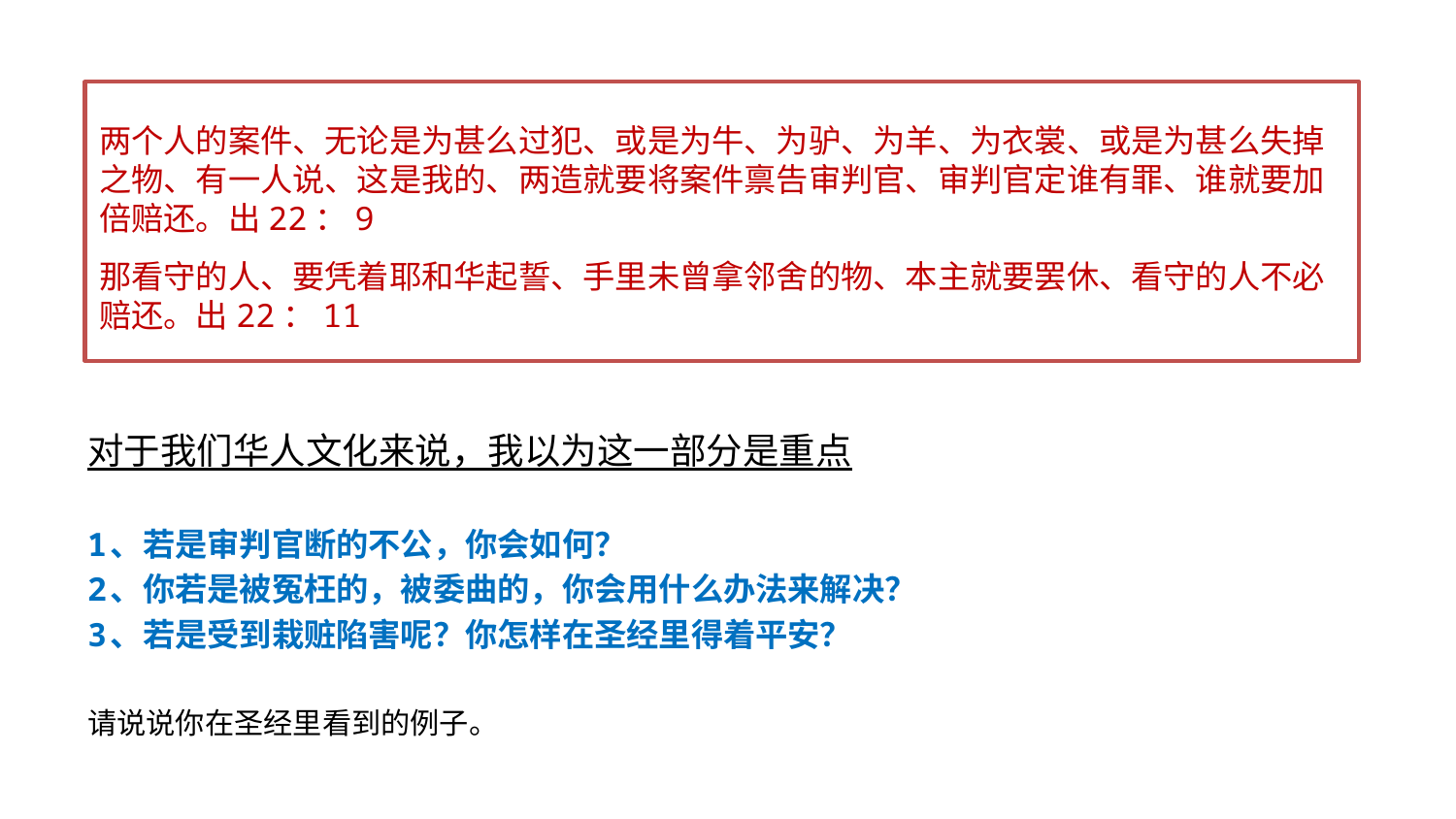

对于我们华人文化来说，我以为这一部分是重点

1、若是审判官断的不公，你会如何？
2、你若是被冤枉的，被委曲的，你会用什么办法来解决？
3、若是受到栽赃陷害呢？你怎样在圣经里得着平安？

请说说你在圣经里看到的例子。

两个人的案件、无论是为甚么过犯、或是为牛、为驴、为羊、为衣裳、或是为甚么失掉之物、有一人说、这是我的、两造就要将案件禀告审判官、审判官定谁有罪、谁就要加倍赔还。出22：9

那看守的人、要凭着耶和华起誓、手里未曾拿邻舍的物、本主就要罢休、看守的人不必赔还。出22：11